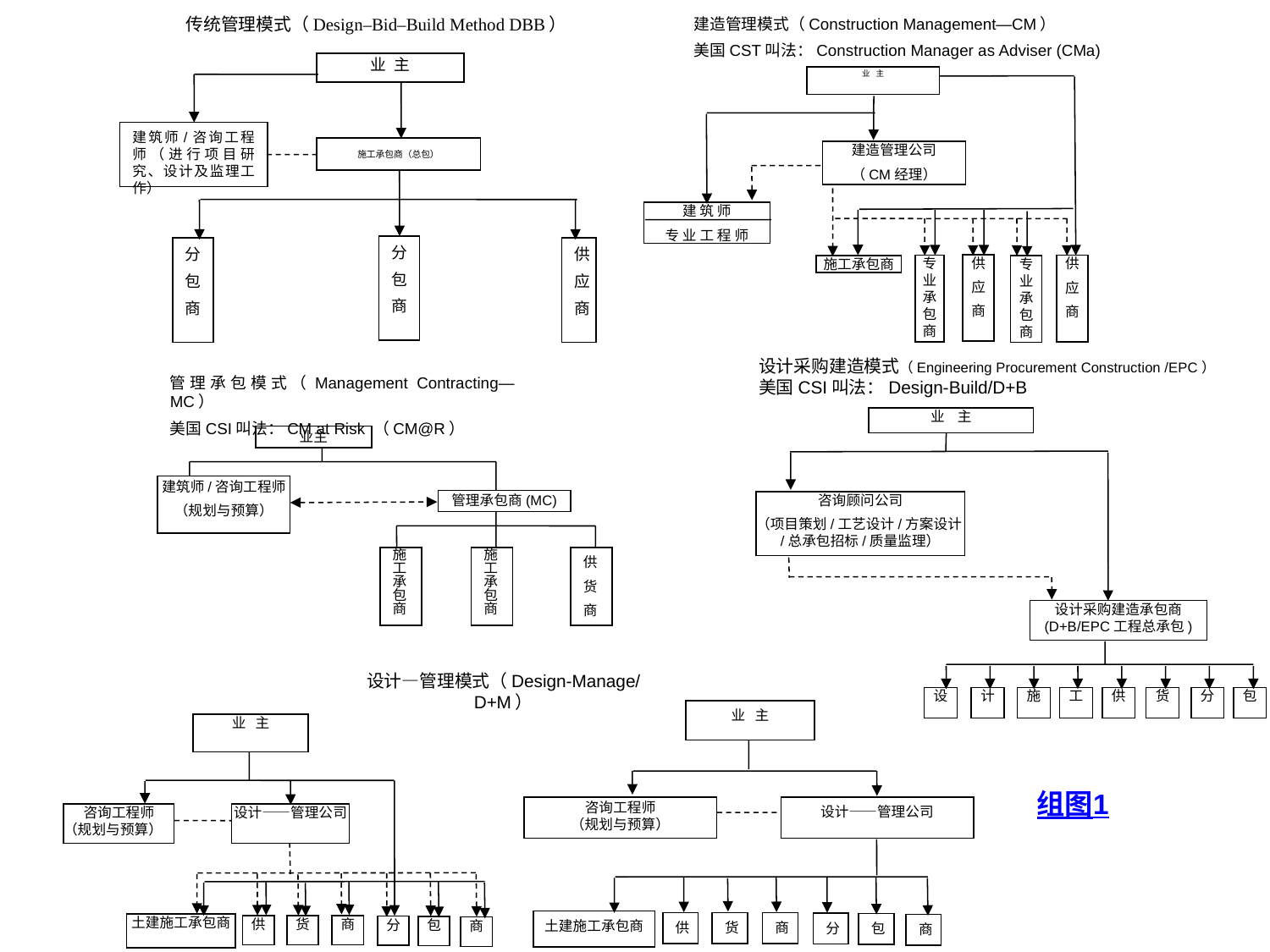

传统管理模式（Design–Bid–Build Method DBB）
业  主

建筑师/咨询工程师（进行项目研究、设计及监理工作）
施工承包商（总包）

分
包
商
分
包
商
供
应
商
建造管理模式（Construction Management—CM）
美国CST叫法：Construction Manager as Adviser (CMa)

业   主

建造管理公司
（CM经理）

建 筑 师
专 业 工 程 师

供
应
商
专
业
承
包
商
供
应
商
专
业
承
包
商
施工承包商
设计采购建造模式（Engineering Procurement Construction /EPC）
美国CSI叫法：Design-Build/D+B

业    主

咨询顾问公司
（项目策划/工艺设计/方案设计/总承包招标/质量监理）

设计采购建造承包商
(D+B/EPC工程总承包)

设
计
施
工
供
货
分
包
管理承包模式（Management Contracting—MC）
美国CSI叫法：CM at Risk （CM@R）
业主

建筑师/咨询工程师
（规划与预算）
管理承包商(MC)

施
工
承
包
商
施
工
承
包
商
供
货
商
设计—管理模式（Design-Manage/D+M）
业   主

咨询工程师
（规划与预算）
设计——管理公司

土建施工承包商
供
货
商
分
包
商
业   主

咨询工程师
（规划与预算）
设计——管理公司

土建施工承包商
供
货
商
分
包
商
组图1